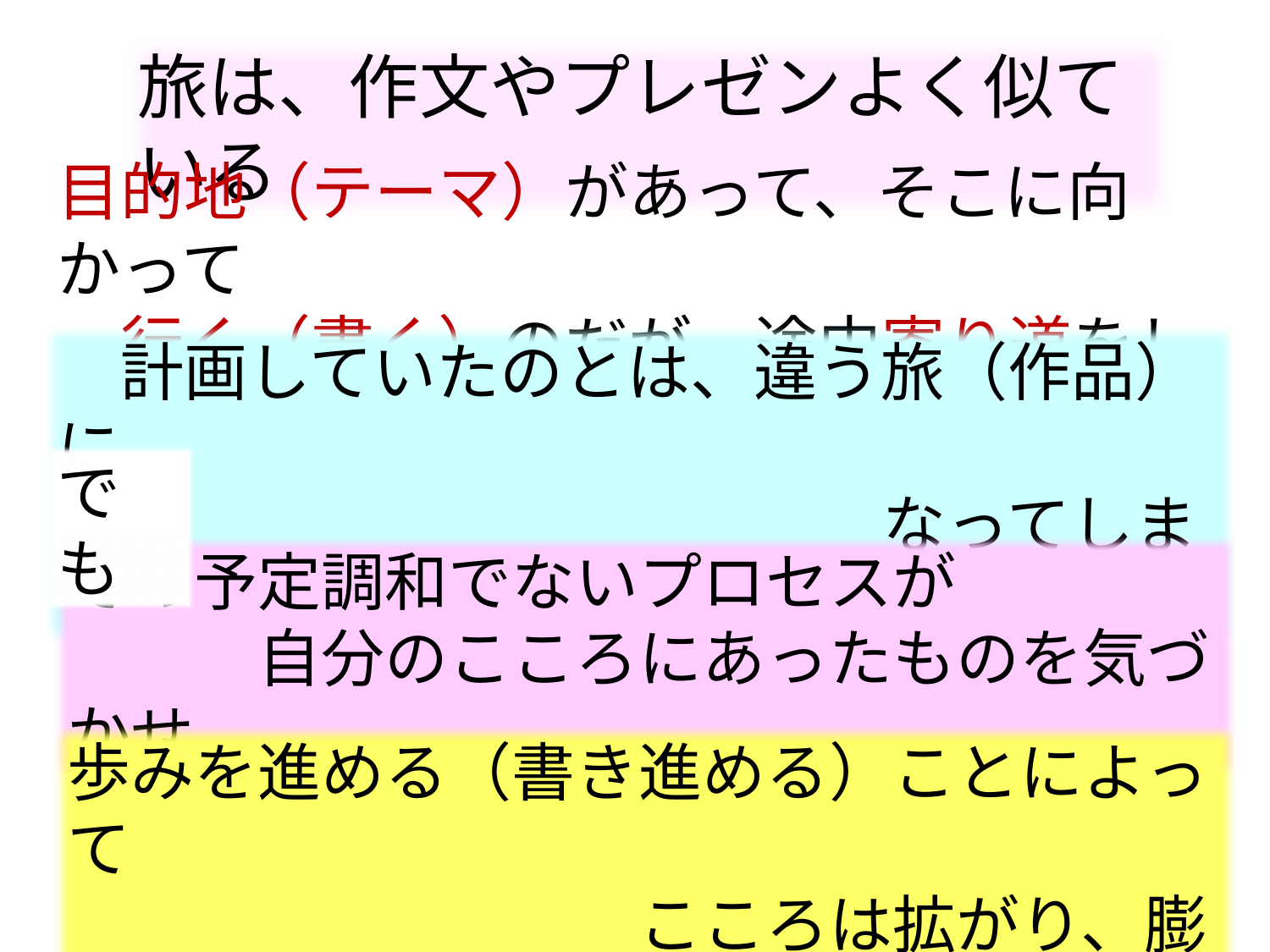

旅は、作文やプレゼンよく似ている
目的地（テーマ）があって、そこに向かって
　行く（書く）のだが、途中寄り道をしてしまい
　計画していたのとは、違う旅（作品）に
　　　　　　　　　　　　　なってしまうことも多い
でも
その予定調和でないプロセスが
　　　自分のこころにあったものを気づかせ
歩みを進める（書き進める）ことによって
　　　　　　　　　こころは拡がり、膨らんでいく